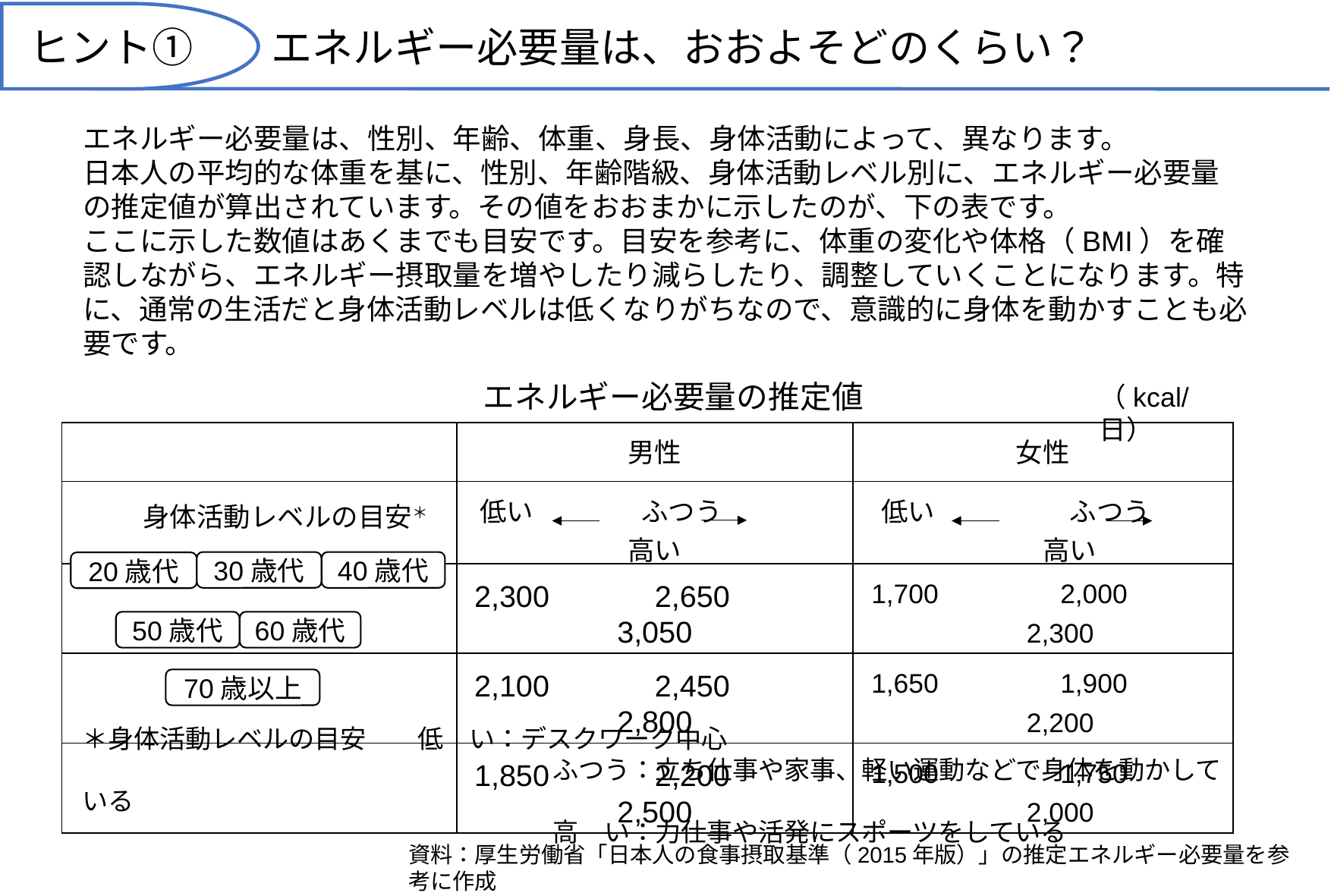

ヒント①
エネルギー必要量は、おおよそどのくらい？
エネルギー必要量は、性別、年齢、体重、身長、身体活動によって、異なります。
日本人の平均的な体重を基に、性別、年齢階級、身体活動レベル別に、エネルギー必要量の推定値が算出されています。その値をおおまかに示したのが、下の表です。
ここに示した数値はあくまでも目安です。目安を参考に、体重の変化や体格（BMI）を確認しながら、エネルギー摂取量を増やしたり減らしたり、調整していくことになります。特に、通常の生活だと身体活動レベルは低くなりがちなので、意識的に身体を動かすことも必要です。
|  |  |  |
| --- | --- | --- |
|  | 男性 | 女性 |
| 身体活動レベルの目安＊ | 低い　　　　ふつう　　　　高い | 低い　　　　　ふつう　　　　高い |
|  | 2,300　　　2,650　　　3,050 | 1,700　　　　2,000　　　　2,300 |
|  | 2,100　　　2,450　　　2,800 | 1,650　　　　1,900　　　　2,200 |
|  | 1,850　　　2,200　　　2,500 | 1,500　　　　1,750　　　　2,000 |
エネルギー必要量の推定値
（kcal/日）
40歳代
30歳代
20歳代
50歳代
60歳代
70歳以上
＊身体活動レベルの目安　　低　い：デスクワーク中心
　　　　　　　　　　　　　　　　　　 ふつう：立ち仕事や家事、軽い運動などで身体を動かしている
　　　　　　　　　　　　　　　　　　 高　い：力仕事や活発にスポーツをしている
資料：厚生労働省「日本人の食事摂取基準（2015年版）」の推定エネルギー必要量を参考に作成